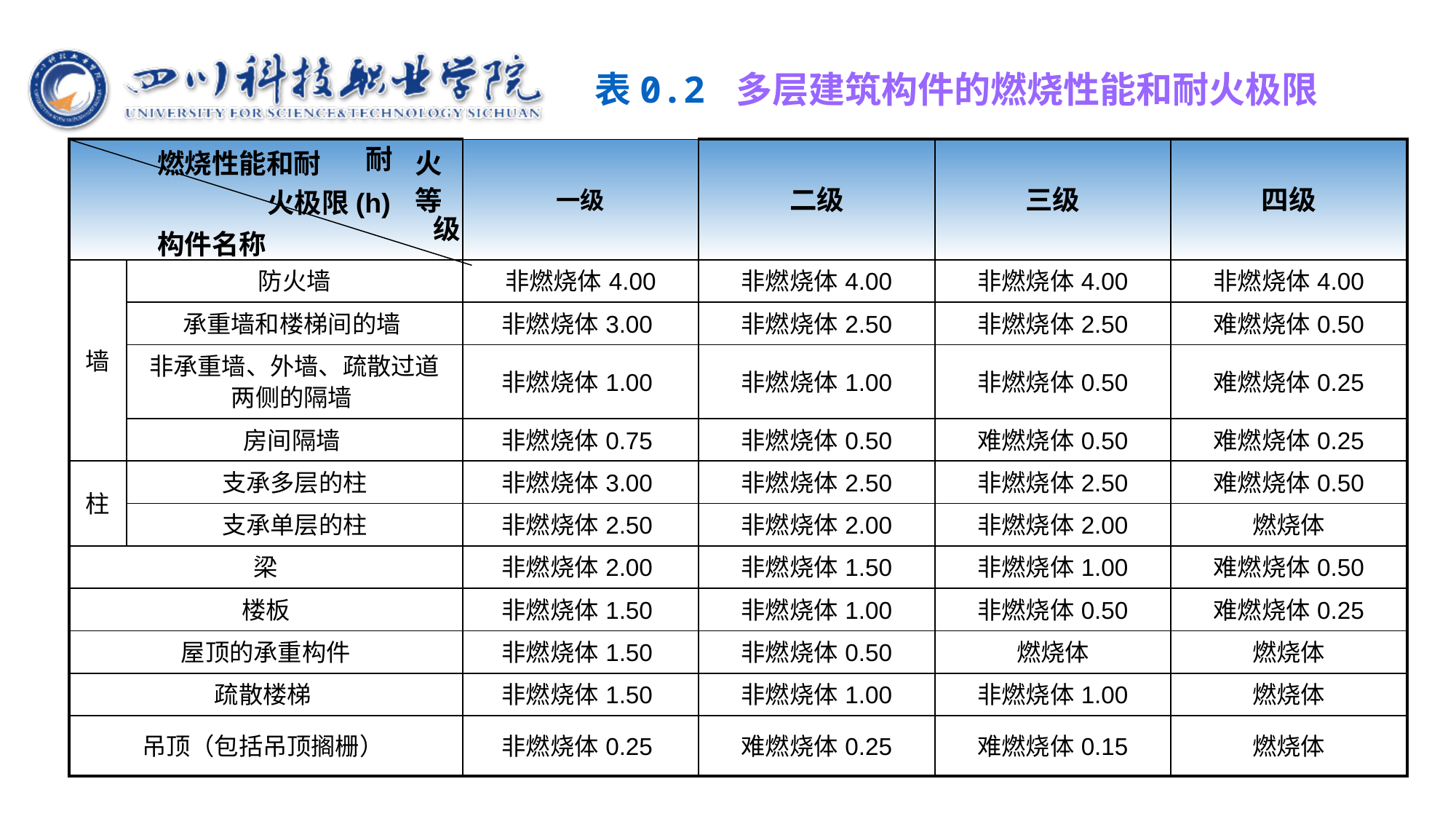

# 表0.2 多层建筑构件的燃烧性能和耐火极限
耐

|  |  |  | 一级 | 二级 | 三级 | 四级 |
| --- | --- | --- | --- | --- | --- | --- |
| 墙 | 防火墙 |  | 非燃烧体4.00 | 非燃烧体4.00 | 非燃烧体4.00 | 非燃烧体4.00 |
|  | 承重墙和楼梯间的墙 |  | 非燃烧体3.00 | 非燃烧体2.50 | 非燃烧体2.50 | 难燃烧体0.50 |
|  | 非承重墙、外墙、疏散过道两侧的隔墙 |  | 非燃烧体1.00 | 非燃烧体1.00 | 非燃烧体0.50 | 难燃烧体0.25 |
|  | 房间隔墙 |  | 非燃烧体0.75 | 非燃烧体0.50 | 难燃烧体0.50 | 难燃烧体0.25 |
| 柱 | 支承多层的柱 |  | 非燃烧体3.00 | 非燃烧体2.50 | 非燃烧体2.50 | 难燃烧体0.50 |
|  | 支承单层的柱 |  | 非燃烧体2.50 | 非燃烧体2.00 | 非燃烧体2.00 | 燃烧体 |
| 梁 |  |  | 非燃烧体2.00 | 非燃烧体1.50 | 非燃烧体1.00 | 难燃烧体0.50 |
| 楼板 |  |  | 非燃烧体1.50 | 非燃烧体1.00 | 非燃烧体0.50 | 难燃烧体0.25 |
| 屋顶的承重构件 |  |  | 非燃烧体1.50 | 非燃烧体0.50 | 燃烧体 | 燃烧体 |
| 疏散楼梯 |  |  | 非燃烧体1.50 | 非燃烧体1.00 | 非燃烧体1.00 | 燃烧体 |
| 吊顶（包括吊顶搁栅） |  |  | 非燃烧体0.25 | 难燃烧体0.25 | 难燃烧体0.15 | 燃烧体 |

燃烧性能和耐
火
等
火极限(h)
级
构件名称